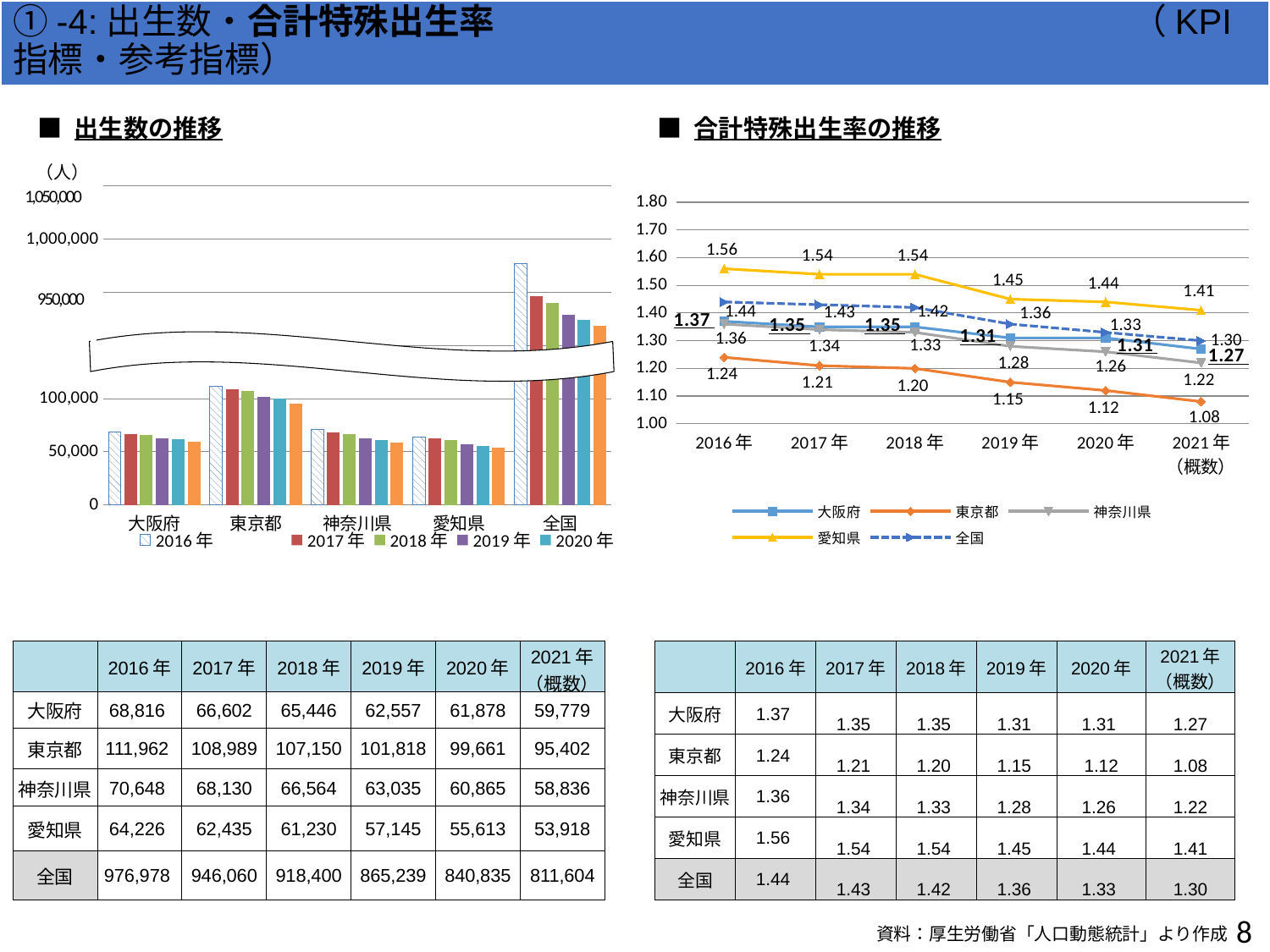

方向性Ⅰ）若者が活躍でき、子育て安心の都市「大阪」の実現
①-4:出生数・合計特殊出生率　　　　　　　　　　　　　　　　　　（KPI指標・参考指標）
■ 合計特殊出生率の推移
■ 出生数の推移
（人）

### Chart

| Category | 2016年 | 2017年 | 2018年 | 2019年 | 2020年 | 2021年（概数） |
|---|---|---|---|---|---|---|
| 大阪府 | 68816.0 | 66602.0 | 65446.0 | 62557.0 | 61878.0 | 59779.0 |
| 東京都 | 111962.0 | 108989.0 | 107150.0 | 101818.0 | 99661.0 | 95402.0 |
| 神奈川県 | 70648.0 | 68130.0 | 66564.0 | 63035.0 | 60865.0 | 58836.0 |
| 愛知県 | 64226.0 | 62435.0 | 61230.0 | 57145.0 | 55613.0 | 53918.0 |
| 全国 | 226978.0 | 196060.0 | 190327.78470710103 | 179310.78191658034 | 174253.33498932412 | 168196.0 |
1,050,000
950,000

### Chart

| Category | 大阪府 | 東京都 | 神奈川県 | 愛知県 | 全国 |
|---|---|---|---|---|---|
| 2016年 | 1.37 | 1.24 | 1.36 | 1.56 | 1.44 |
| 2017年 | 1.35 | 1.21 | 1.34 | 1.54 | 1.43 |
| 2018年 | 1.35 | 1.2 | 1.33 | 1.54 | 1.42 |
| 2019年 | 1.31 | 1.15 | 1.28 | 1.45 | 1.36 |
| 2020年 | 1.31 | 1.12 | 1.26 | 1.44 | 1.33 |
| 2021年
（概数） | 1.27 | 1.08 | 1.22 | 1.41 | 1.3 |
|  | 2016年 | 2017年 | 2018年 | 2019年 | 2020年 | 2021年（概数） |
| --- | --- | --- | --- | --- | --- | --- |
| 大阪府 | 1.37 | 1.35 | 1.35 | 1.31 | 1.31 | 1.27 |
| 東京都 | 1.24 | 1.21 | 1.20 | 1.15 | 1.12 | 1.08 |
| 神奈川県 | 1.36 | 1.34 | 1.33 | 1.28 | 1.26 | 1.22 |
| 愛知県 | 1.56 | 1.54 | 1.54 | 1.45 | 1.44 | 1.41 |
| 全国 | 1.44 | 1.43 | 1.42 | 1.36 | 1.33 | 1.30 |
|  | 2016年 | 2017年 | 2018年 | 2019年 | 2020年 | 2021年（概数） |
| --- | --- | --- | --- | --- | --- | --- |
| 大阪府 | 68,816 | 66,602 | 65,446 | 62,557 | 61,878 | 59,779 |
| 東京都 | 111,962 | 108,989 | 107,150 | 101,818 | 99,661 | 95,402 |
| 神奈川県 | 70,648 | 68,130 | 66,564 | 63,035 | 60,865 | 58,836 |
| 愛知県 | 64,226 | 62,435 | 61,230 | 57,145 | 55,613 | 53,918 |
| 全国 | 976,978 | 946,060 | 918,400 | 865,239 | 840,835 | 811,604 |
8
資料：厚生労働省「人口動態統計」より作成